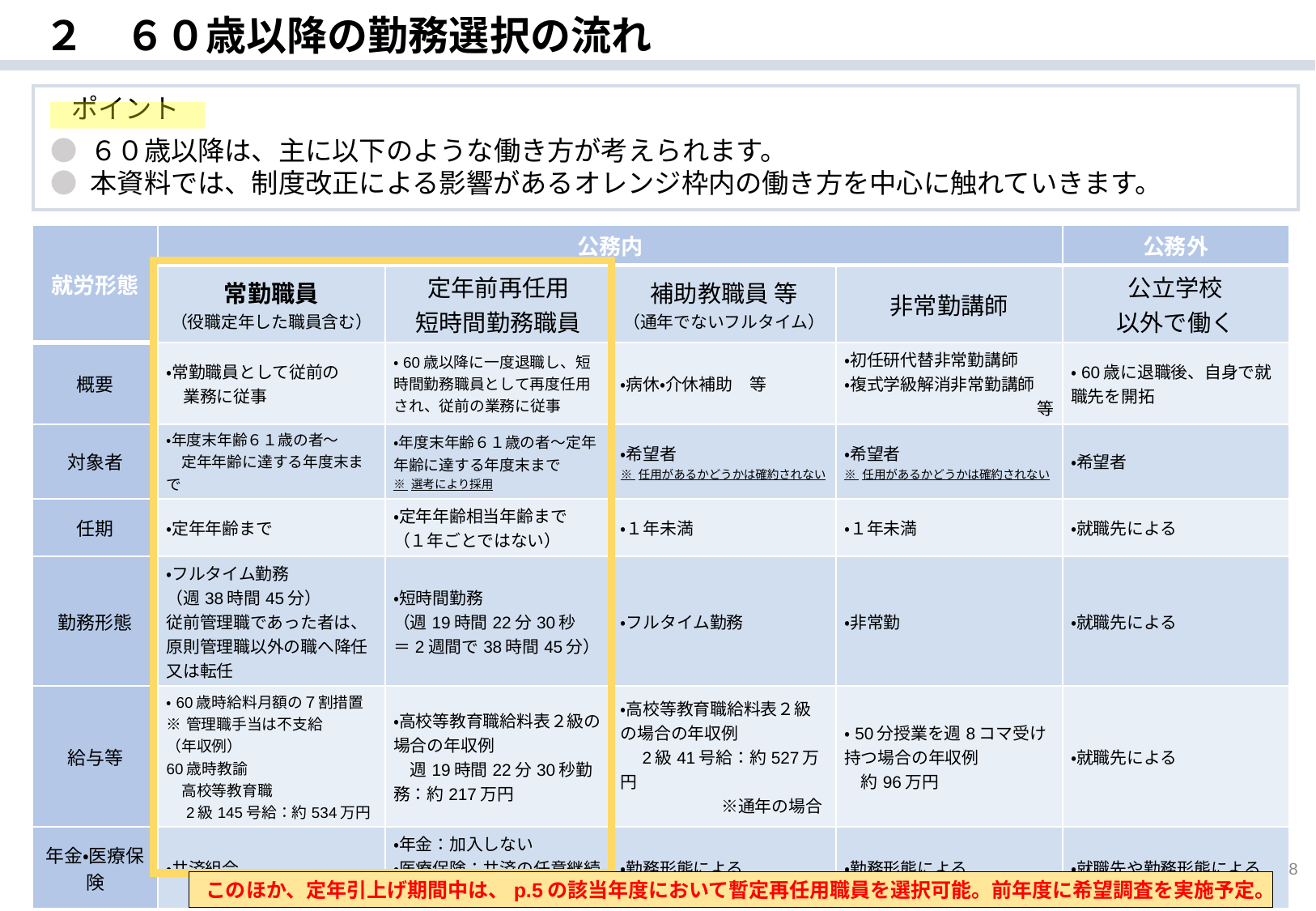

２　６０歳以降の勤務選択の流れ
　ポイント

 ● ６０歳以降は、主に以下のような働き方が考えられます。
 ● 本資料では、制度改正による影響があるオレンジ枠内の働き方を中心に触れていきます。
| 就労形態 | 公務内 |  |  |  | 公務外 |
| --- | --- | --- | --- | --- | --- |
|  | 常勤職員 （役職定年した職員含む） | 定年前再任用 短時間勤務職員 | 補助教職員 等 （通年でないフルタイム） | 非常勤講師 | 公立学校 以外で働く |
| 概要 | ・常勤職員として従前の 　業務に従事 | ・60歳以降に一度退職し、短時間勤務職員として再度任用され、従前の業務に従事 | ・病休・介休補助　等 | ・初任研代替非常勤講師 ・複式学級解消非常勤講師 等 | ・60歳に退職後、自身で就職先を開拓 |
| 対象者 | ・年度末年齢６１歳の者～　　　定年年齢に達する年度末まで | ・年度末年齢６１歳の者～定年年齢に達する年度末まで ※ 選考により採用 | ・希望者 ※ 任用があるかどうかは確約されない | ・希望者 ※ 任用があるかどうかは確約されない | ・希望者 |
| 任期 | ・定年年齢まで | ・定年年齢相当年齢まで （１年ごとではない） | ・１年未満 | ・１年未満 | ・就職先による |
| 勤務形態 | ・フルタイム勤務 （週38時間45分） 従前管理職であった者は、原則管理職以外の職へ降任又は転任 | ・短時間勤務 （週19時間22分30秒 ＝2週間で38時間45分） | ・フルタイム勤務 | ・非常勤 | ・就職先による |
| 給与等 | ・60歳時給料月額の７割措置 ※管理職手当は不支給 （年収例） 60歳時教諭 　高校等教育職 　2級145号給：約534万円 | ・高校等教育職給料表２級の場合の年収例 　週19時間22分30秒勤務：約217万円 | ・高校等教育職給料表２級の場合の年収例 　2級41号給：約527万円　　 　　　　　　※通年の場合 | ・50分授業を週8コマ受け持つ場合の年収例 　約96万円 | ・就職先による |
| 年金・医療保険 | ・共済組合 | ・年金：加入しない ・医療保険：共済の任意継続組合員又は国民健康保険 | ・勤務形態による | ・勤務形態による | ・就職先や勤務形態による |

8
このほか、定年引上げ期間中は、p.5の該当年度において暫定再任用職員を選択可能。前年度に希望調査を実施予定。